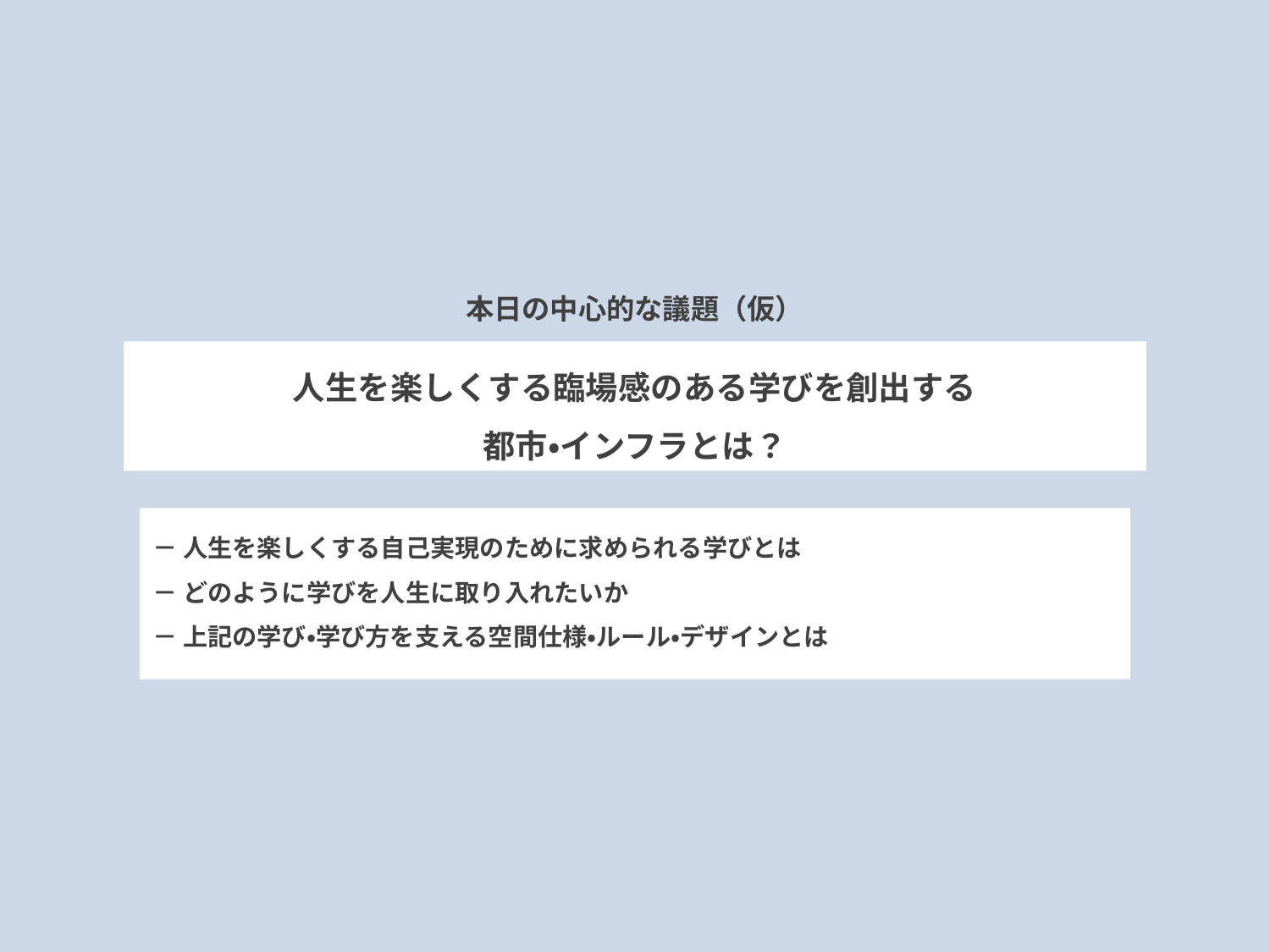

本日の中心的な議題（仮）
# 人生を楽しくする臨場感のある学びを創出する 都市・インフラとは？
－ 人生を楽しくする自己実現のために求められる学びとは
－ どのように学びを人生に取り入れたいか
－ 上記の学び・学び方を支える空間仕様・ルール・デザインとは